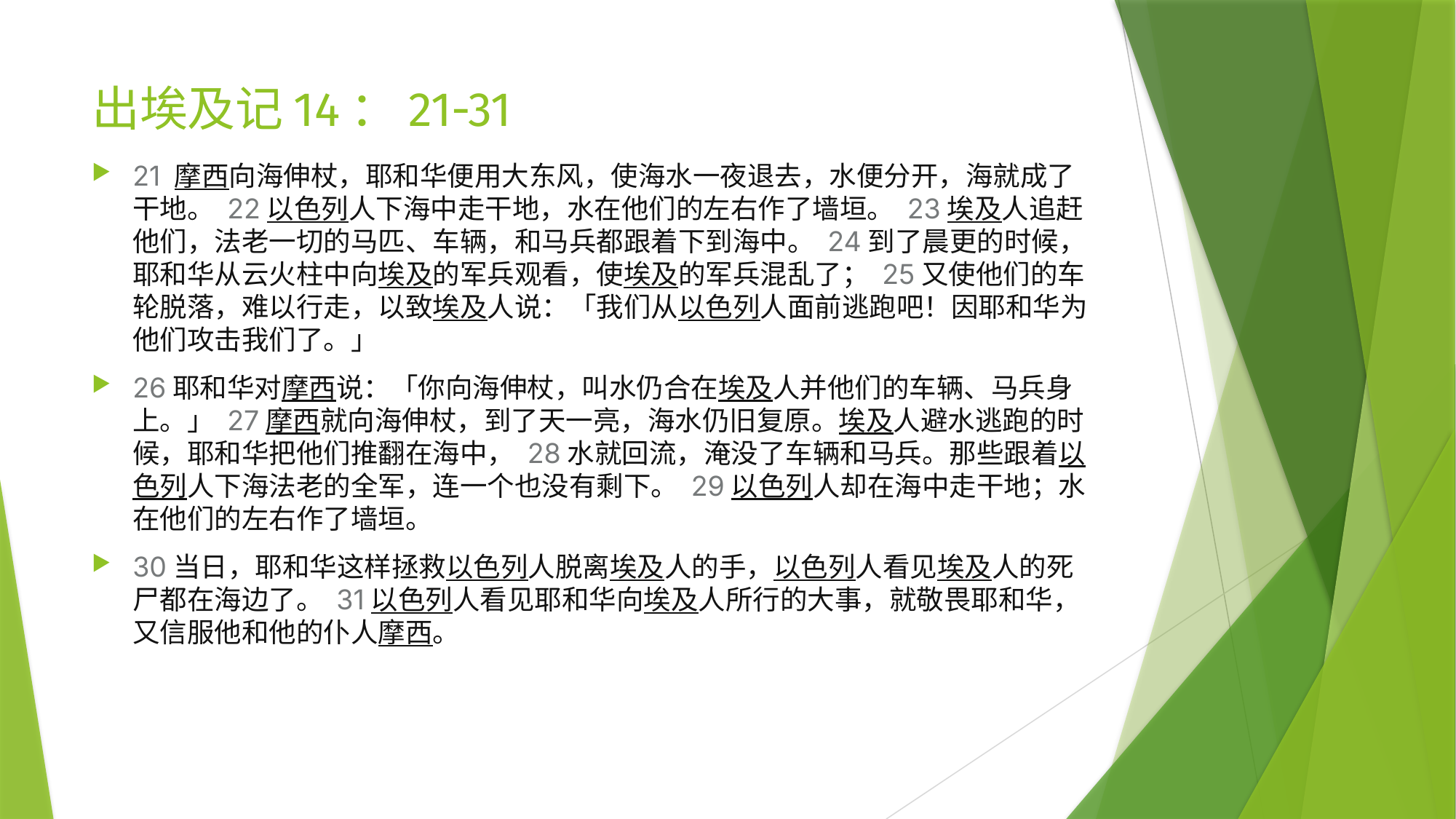

# 出埃及记14：21-31
21 摩西向海伸杖，耶和华便用大东风，使海水一夜退去，水便分开，海就成了干地。 22以色列人下海中走干地，水在他们的左右作了墙垣。 23埃及人追赶他们，法老一切的马匹、车辆，和马兵都跟着下到海中。 24到了晨更的时候，耶和华从云火柱中向埃及的军兵观看，使埃及的军兵混乱了； 25又使他们的车轮脱落，难以行走，以致埃及人说：「我们从以色列人面前逃跑吧！因耶和华为他们攻击我们了。」
26耶和华对摩西说：「你向海伸杖，叫水仍合在埃及人并他们的车辆、马兵身上。」 27摩西就向海伸杖，到了天一亮，海水仍旧复原。埃及人避水逃跑的时候，耶和华把他们推翻在海中， 28水就回流，淹没了车辆和马兵。那些跟着以色列人下海法老的全军，连一个也没有剩下。 29以色列人却在海中走干地；水在他们的左右作了墙垣。
30当日，耶和华这样拯救以色列人脱离埃及人的手，以色列人看见埃及人的死尸都在海边了。 31以色列人看见耶和华向埃及人所行的大事，就敬畏耶和华，又信服他和他的仆人摩西。